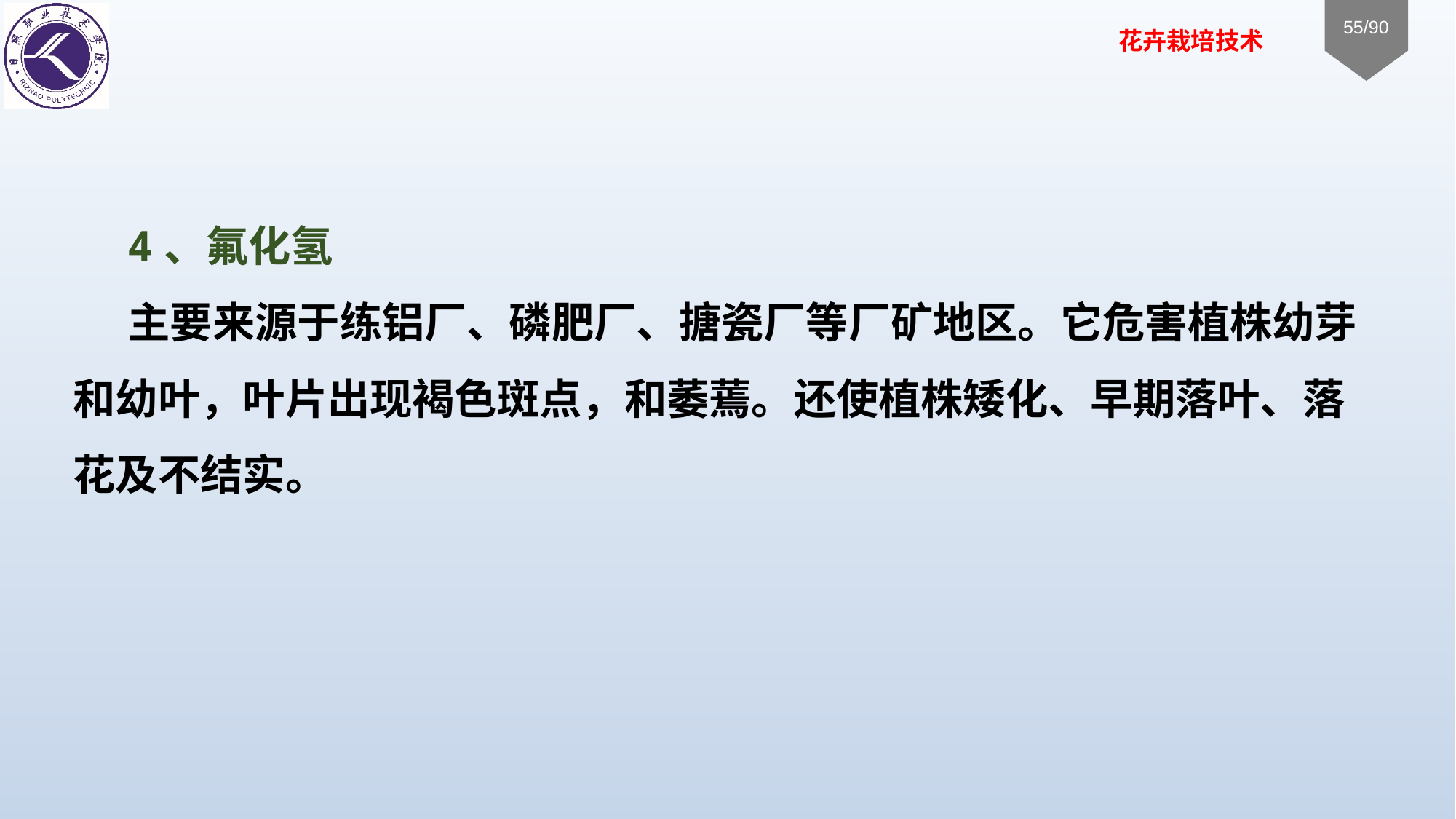

4、氟化氢
主要来源于练铝厂、磷肥厂、搪瓷厂等厂矿地区。它危害植株幼芽和幼叶，叶片出现褐色斑点，和萎蔫。还使植株矮化、早期落叶、落花及不结实。